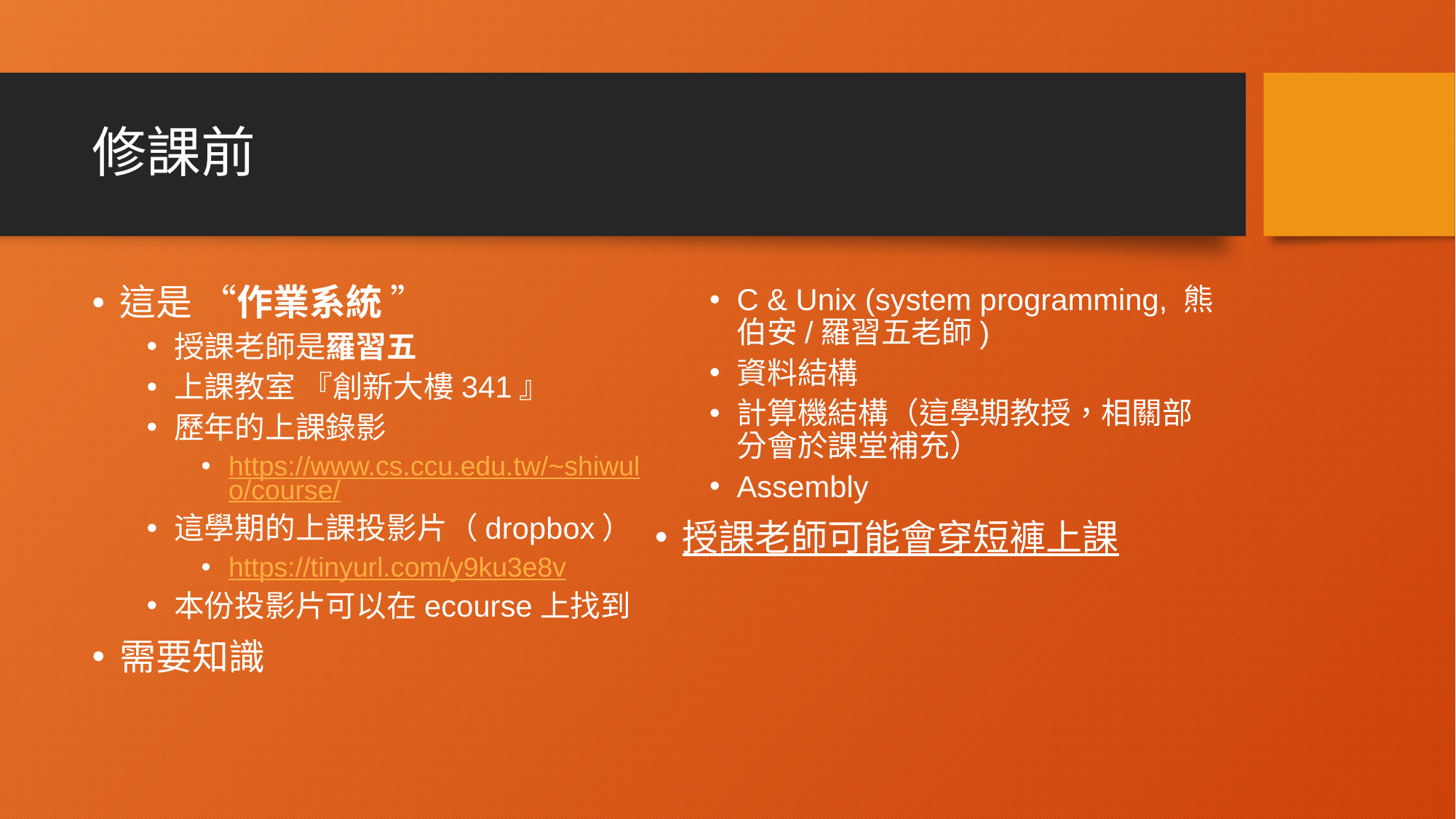

# 修課前
這是 “作業系統 ”
授課老師是羅習五
上課教室 『創新大樓341』
歷年的上課錄影
https://www.cs.ccu.edu.tw/~shiwulo/course/
這學期的上課投影片（dropbox）
https://tinyurl.com/y9ku3e8v
本份投影片可以在ecourse上找到
需要知識
C & Unix (system programming, 熊伯安/羅習五老師)
資料結構
計算機結構（這學期教授，相關部分會於課堂補充）
Assembly
授課老師可能會穿短褲上課